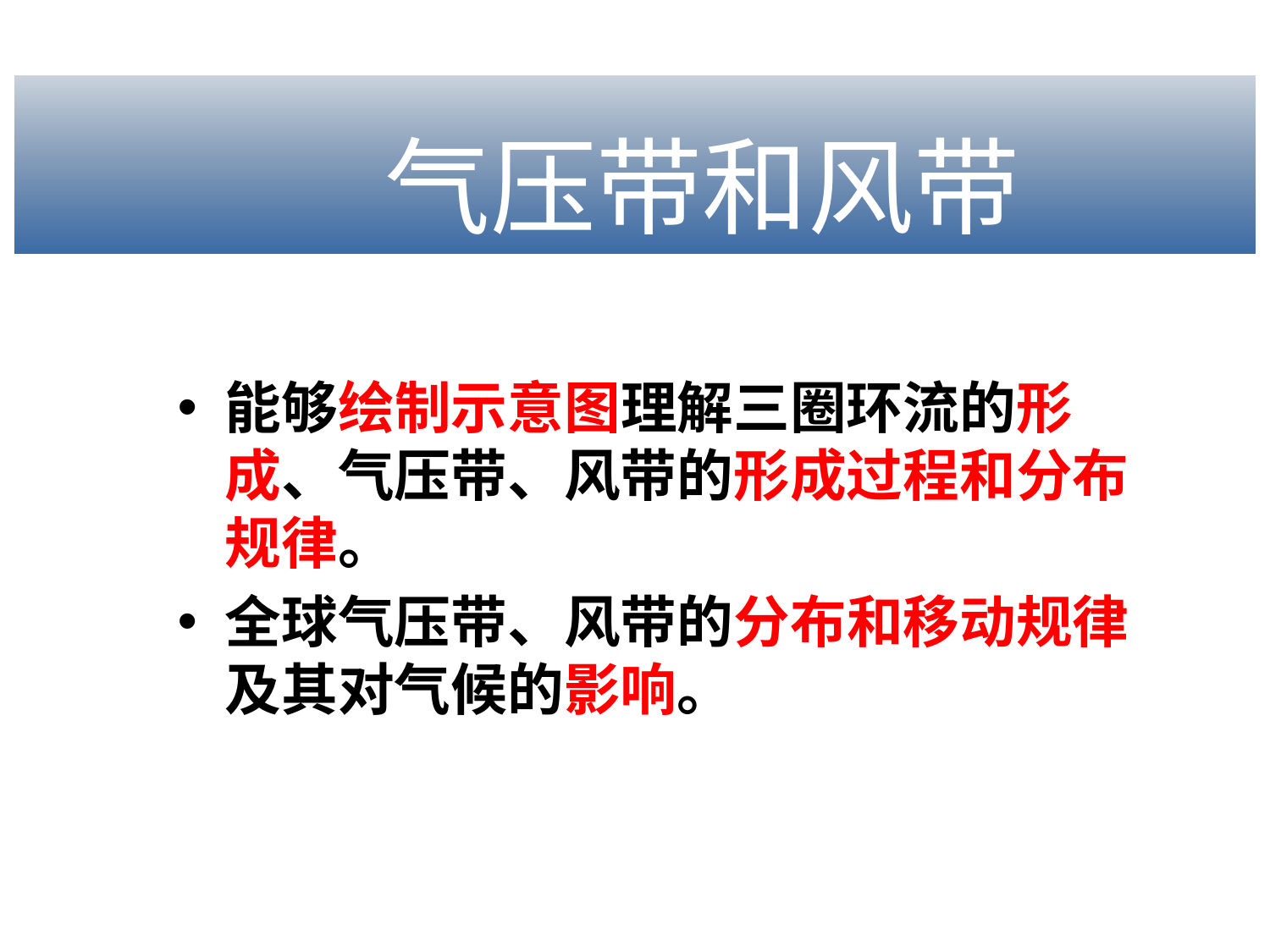

气压带和风带
能够绘制示意图理解三圈环流的形成、气压带、风带的形成过程和分布规律。
全球气压带、风带的分布和移动规律及其对气候的影响。